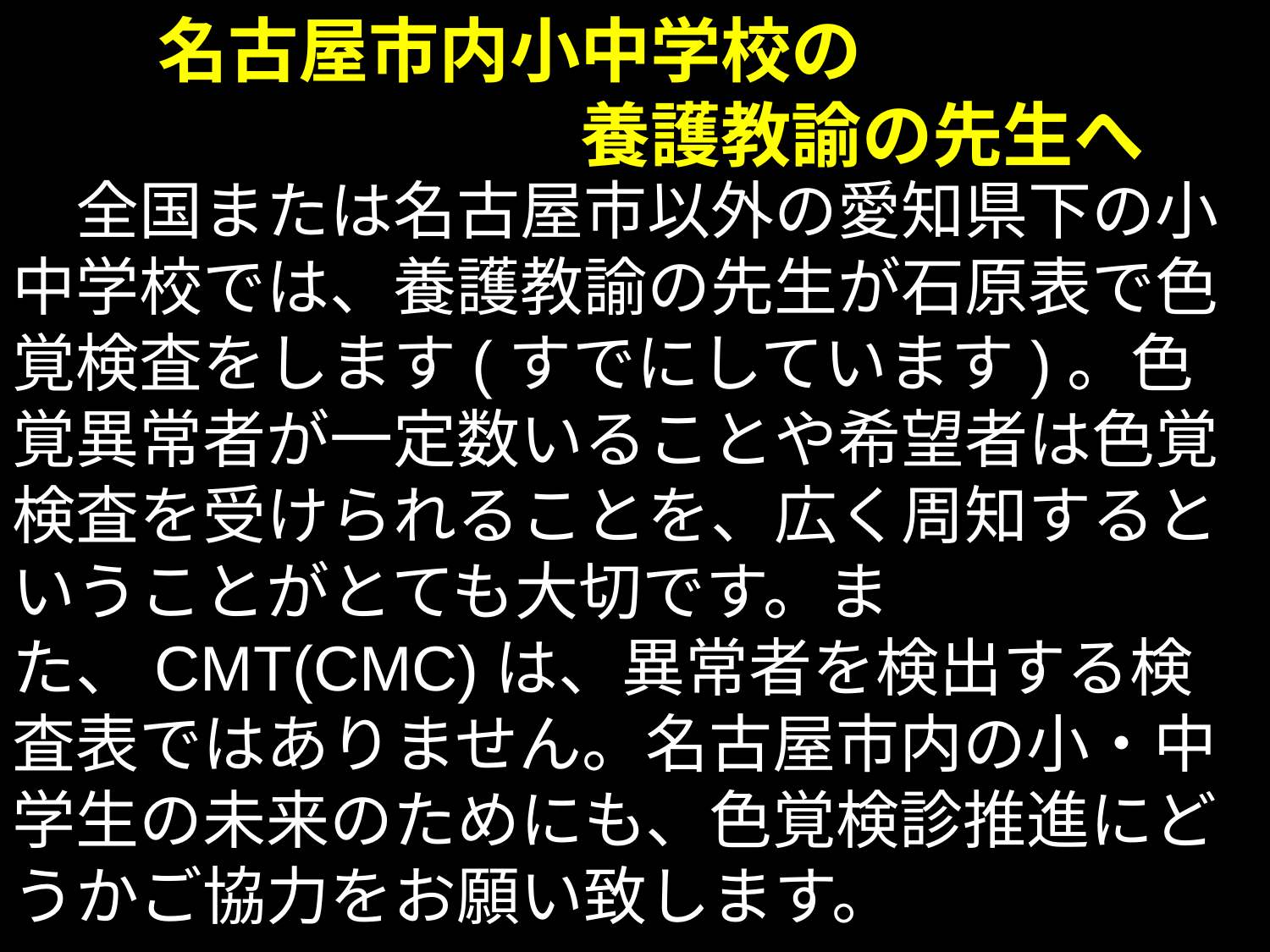

名古屋市内小中学校の
　　　　　　養護教諭の先生へ
　全国または名古屋市以外の愛知県下の小中学校では、養護教諭の先生が石原表で色覚検査をします(すでにしています)。色覚異常者が一定数いることや希望者は色覚検査を受けられることを、広く周知するということがとても大切です。また、CMT(CMC)は、異常者を検出する検査表ではありません。名古屋市内の小・中学生の未来のためにも、色覚検診推進にどうかご協力をお願い致します。